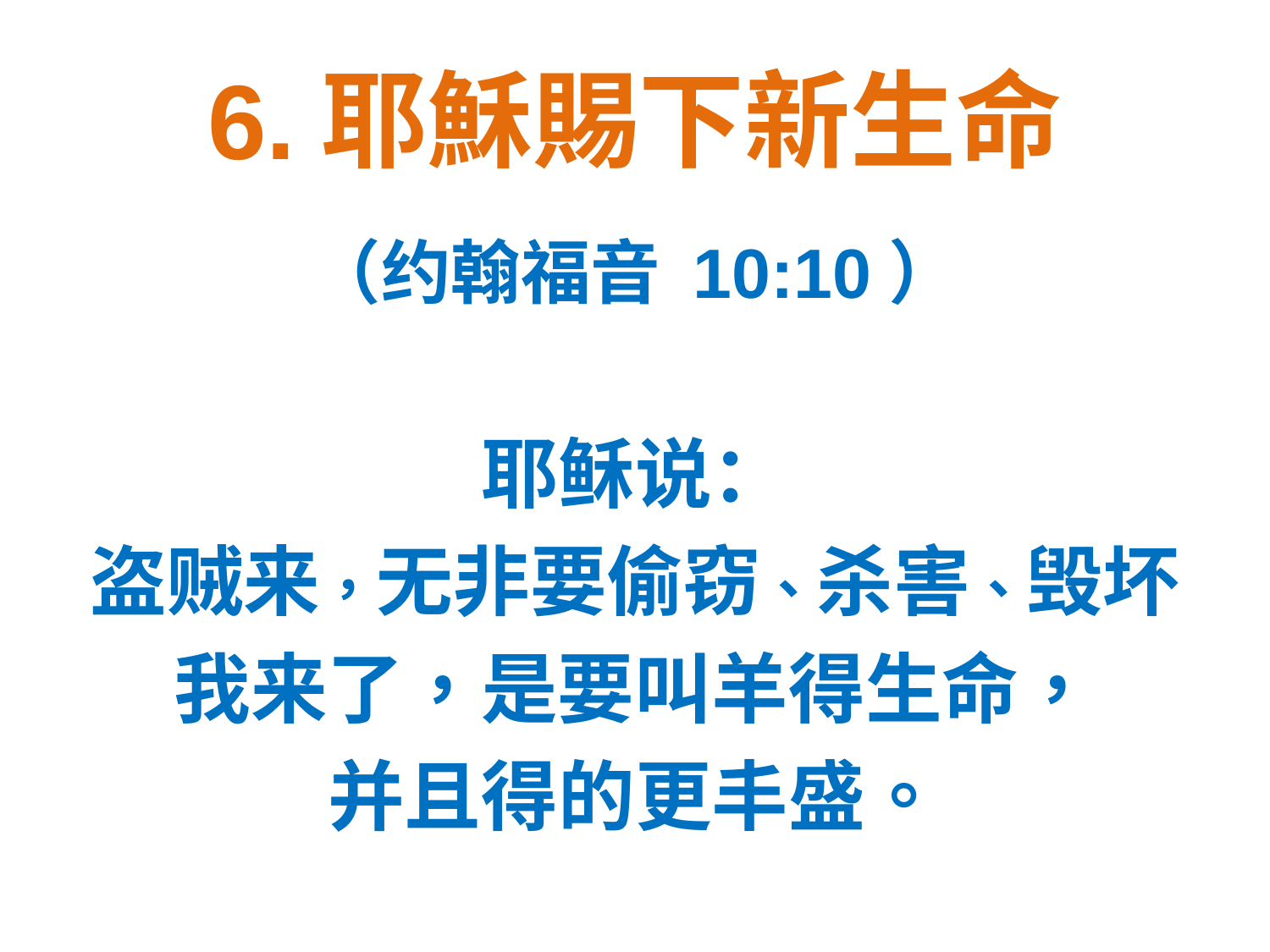

# 6.耶穌賜下新生命
（约翰福音 10:10）

耶稣说：
盗贼来，无非要偷窃、杀害、毁坏
我来了，是要叫羊得生命，
并且得的更丰盛。